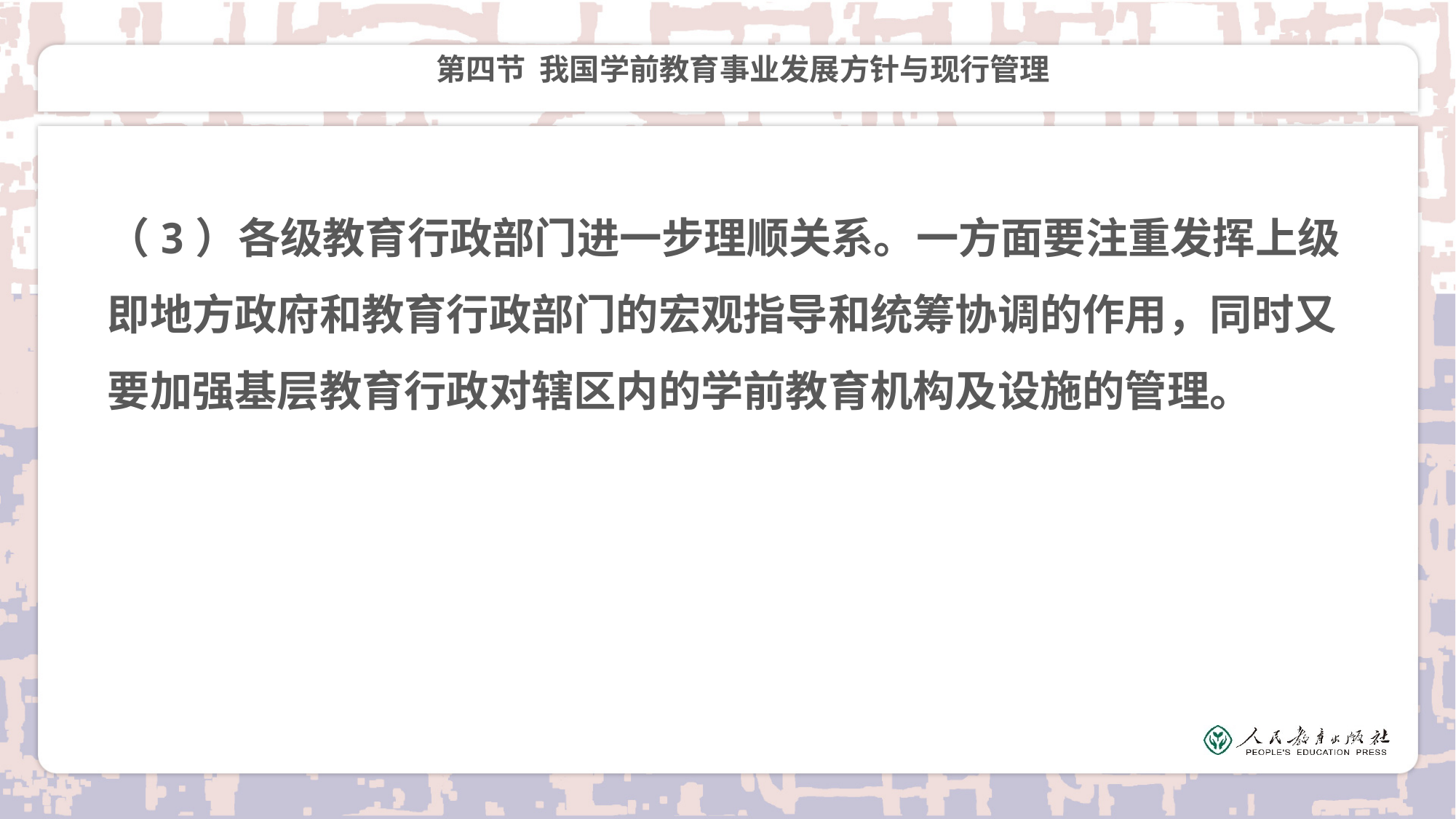

# 第四节  我国学前教育事业发展方针与现行管理
（3）各级教育行政部门进一步理顺关系。一方面要注重发挥上级即地方政府和教育行政部门的宏观指导和统筹协调的作用，同时又要加强基层教育行政对辖区内的学前教育机构及设施的管理。